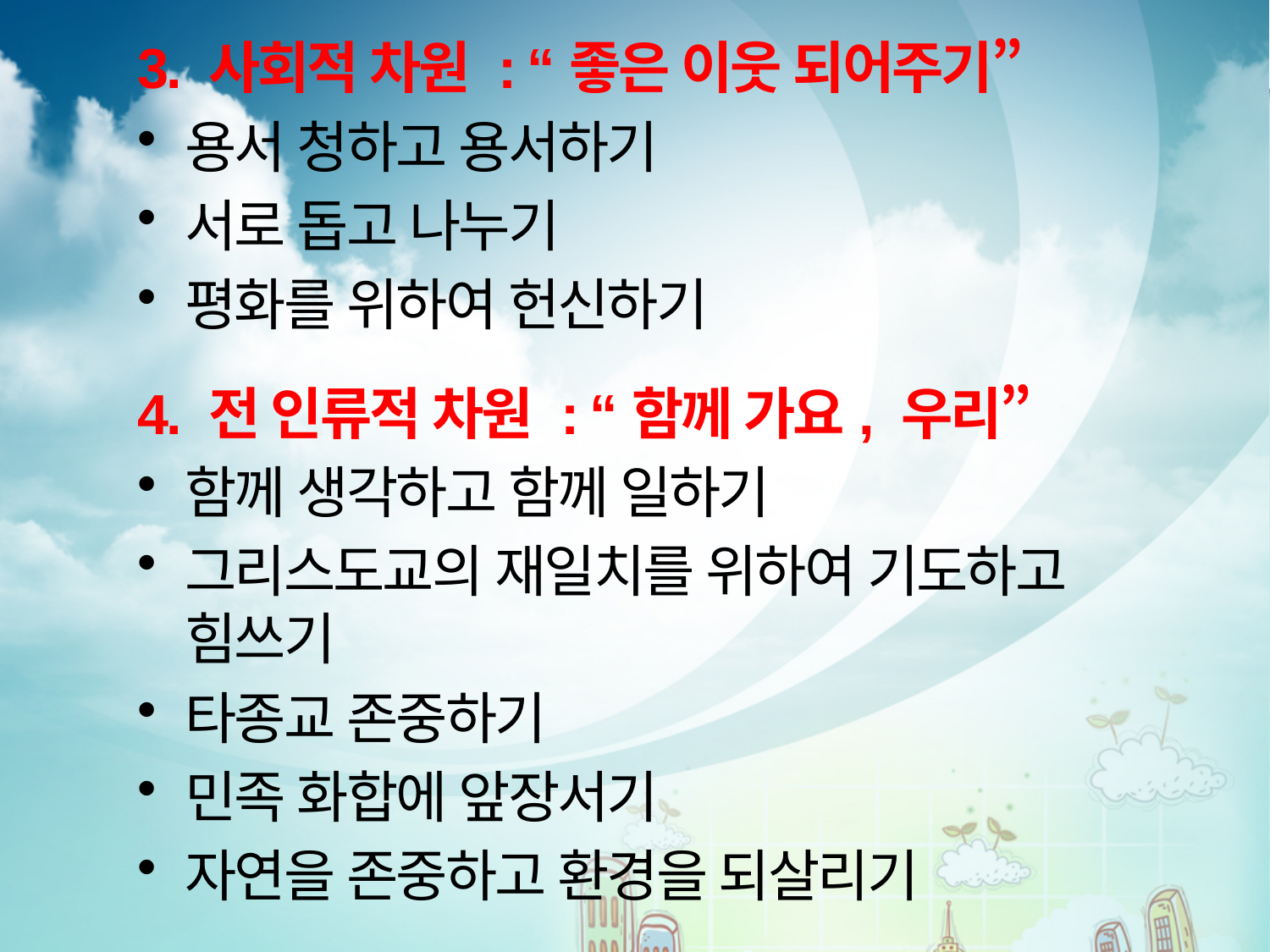

3. 사회적 차원 : “좋은 이웃 되어주기”
용서 청하고 용서하기
서로 돕고 나누기
평화를 위하여 헌신하기

4. 전 인류적 차원 : “함께 가요, 우리”
함께 생각하고 함께 일하기
그리스도교의 재일치를 위하여 기도하고 힘쓰기
타종교 존중하기
민족 화합에 앞장서기
자연을 존중하고 환경을 되살리기